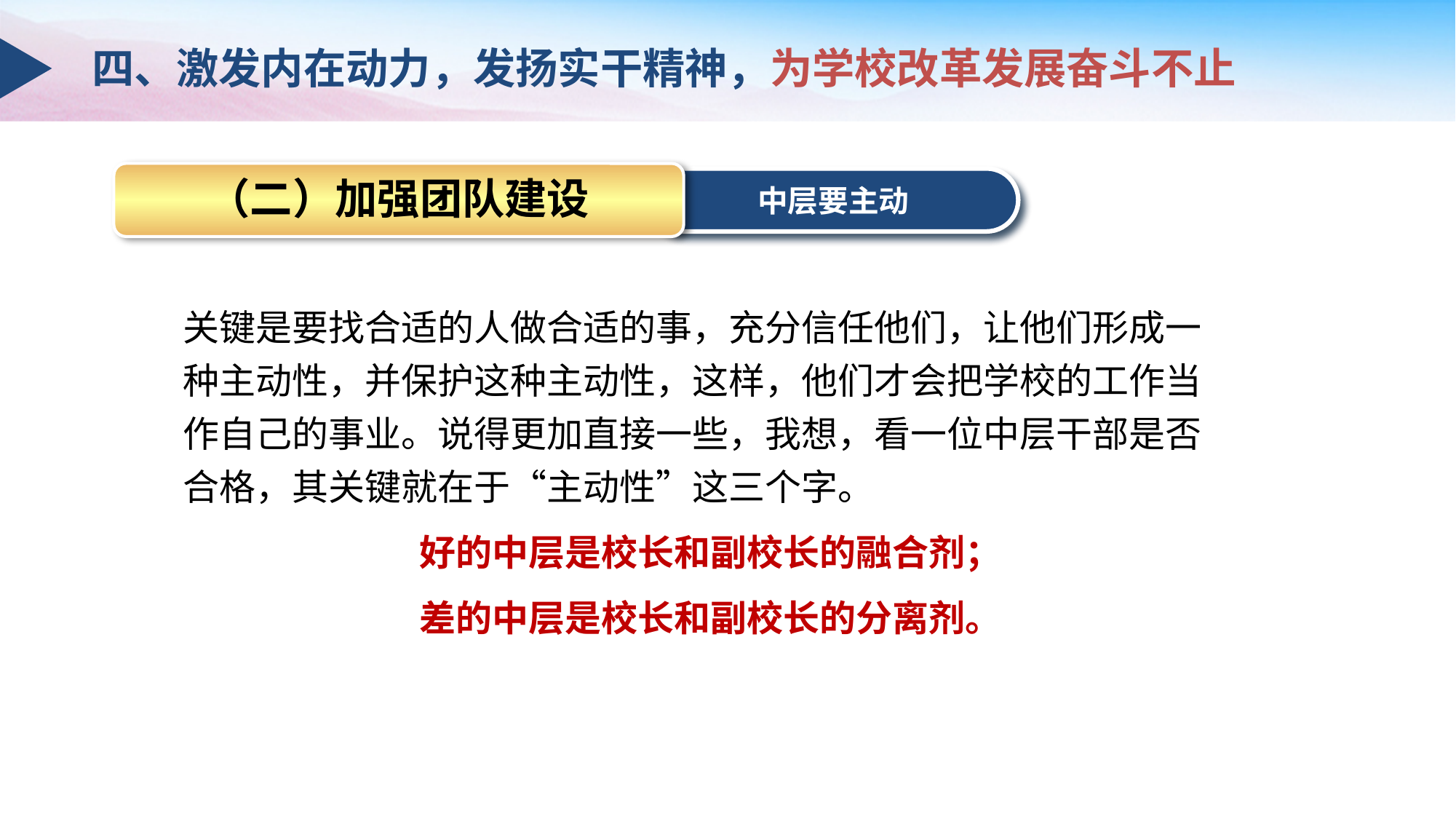

四、激发内在动力，发扬实干精神，为学校改革发展奋斗不止
（二）加强团队建设
中层要主动
关键是要找合适的人做合适的事，充分信任他们，让他们形成一种主动性，并保护这种主动性，这样，他们才会把学校的工作当作自己的事业。说得更加直接一些，我想，看一位中层干部是否合格，其关键就在于“主动性”这三个字。
好的中层是校长和副校长的融合剂；
差的中层是校长和副校长的分离剂。